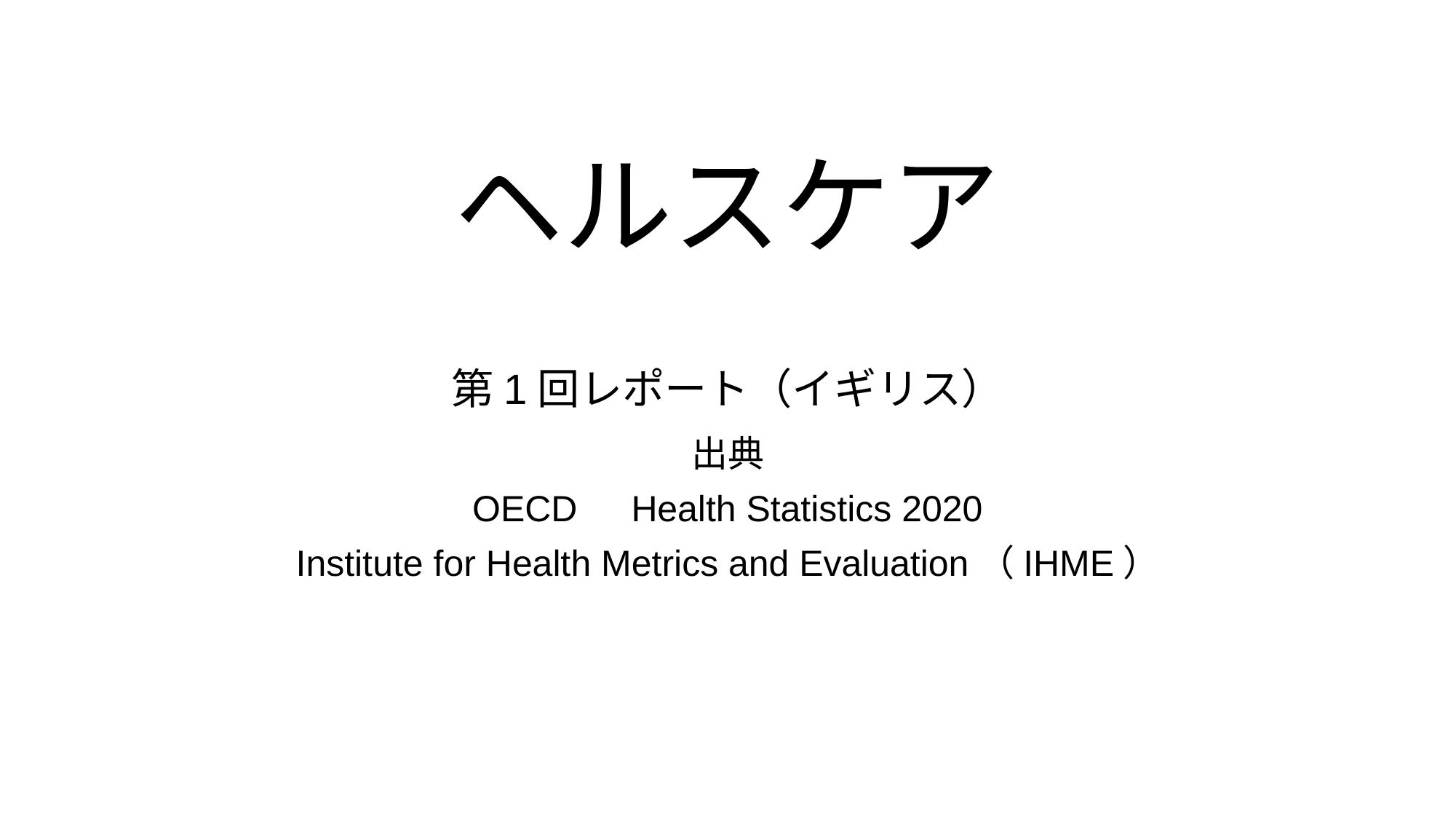

# ヘルスケア 第1回レポート（イギリス）
出典
OECD　Health Statistics 2020
Institute for Health Metrics and Evaluation（IHME）